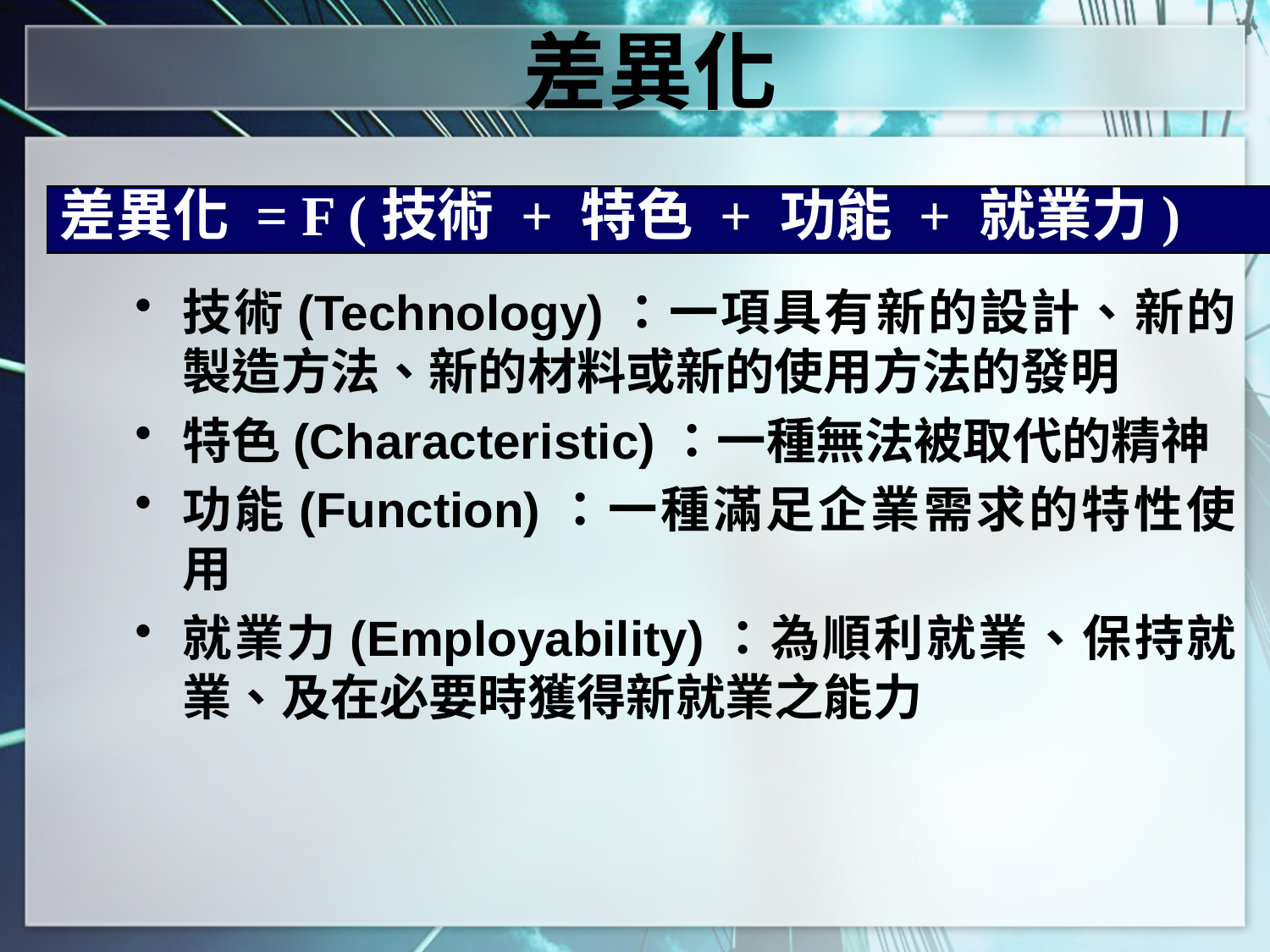

差異化
差異化 = F (技術 + 特色 + 功能 + 就業力)
技術(Technology)：一項具有新的設計、新的製造方法、新的材料或新的使用方法的發明
特色(Characteristic)：一種無法被取代的精神
功能(Function)：一種滿足企業需求的特性使用
就業力(Employability)：為順利就業、保持就業、及在必要時獲得新就業之能力